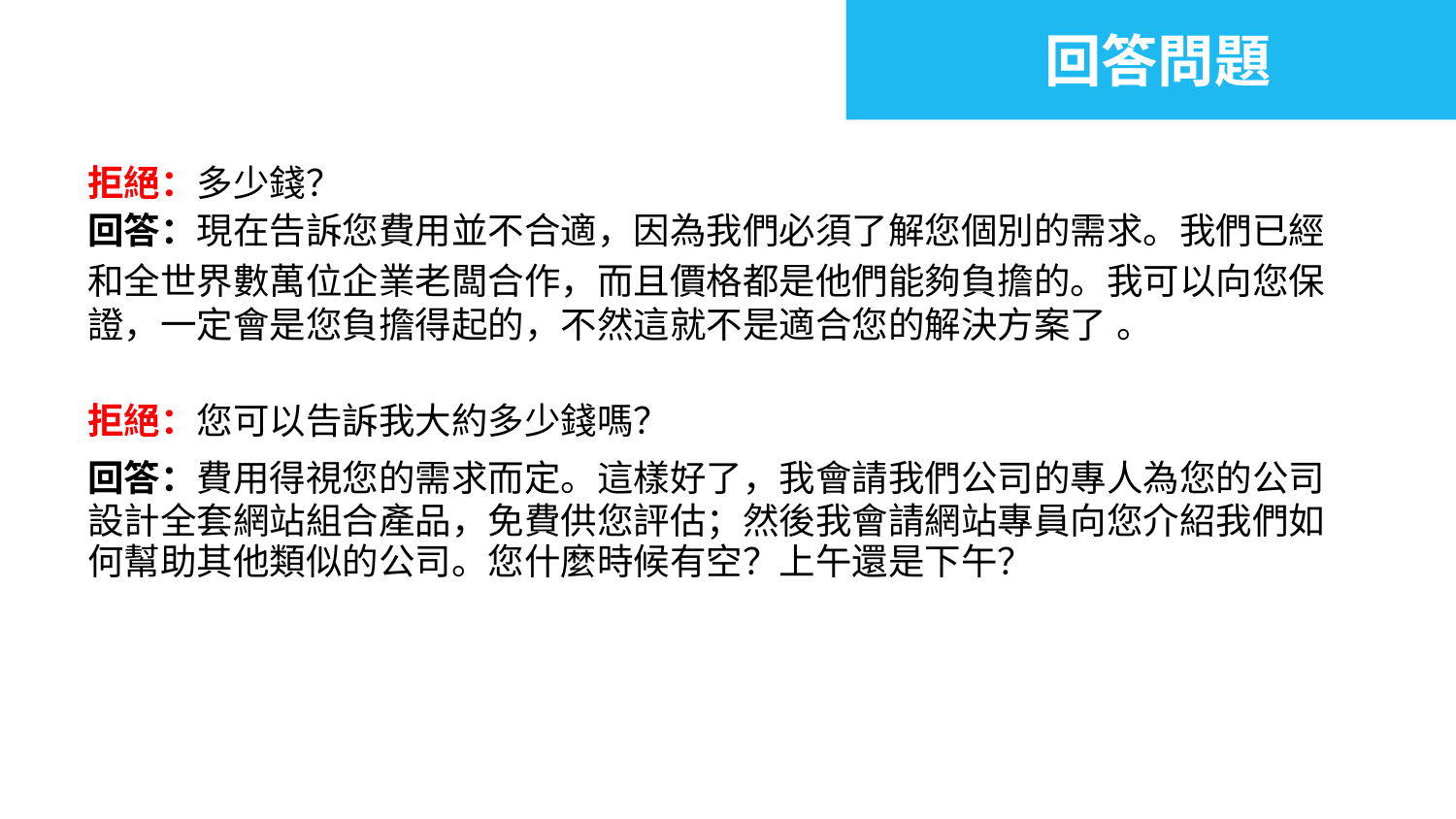

回答問題
拒絕：多少錢？
回答：現在告訴您費用並不合適，因為我們必須了解您個別的需求。我們已經和全世界數萬位企業老闆合作，而且價格都是他們能夠負擔的。我可以向您保證，一定會是您負擔得起的，不然這就不是適合您的解決方案了 。

拒絕：您可以告訴我大約多少錢嗎？
回答：費用得視您的需求而定。這樣好了，我會請我們公司的專人為您的公司設計全套網站組合產品，免費供您評估；然後我會請網站專員向您介紹我們如何幫助其他類似的公司。您什麼時候有空？上午還是下午？